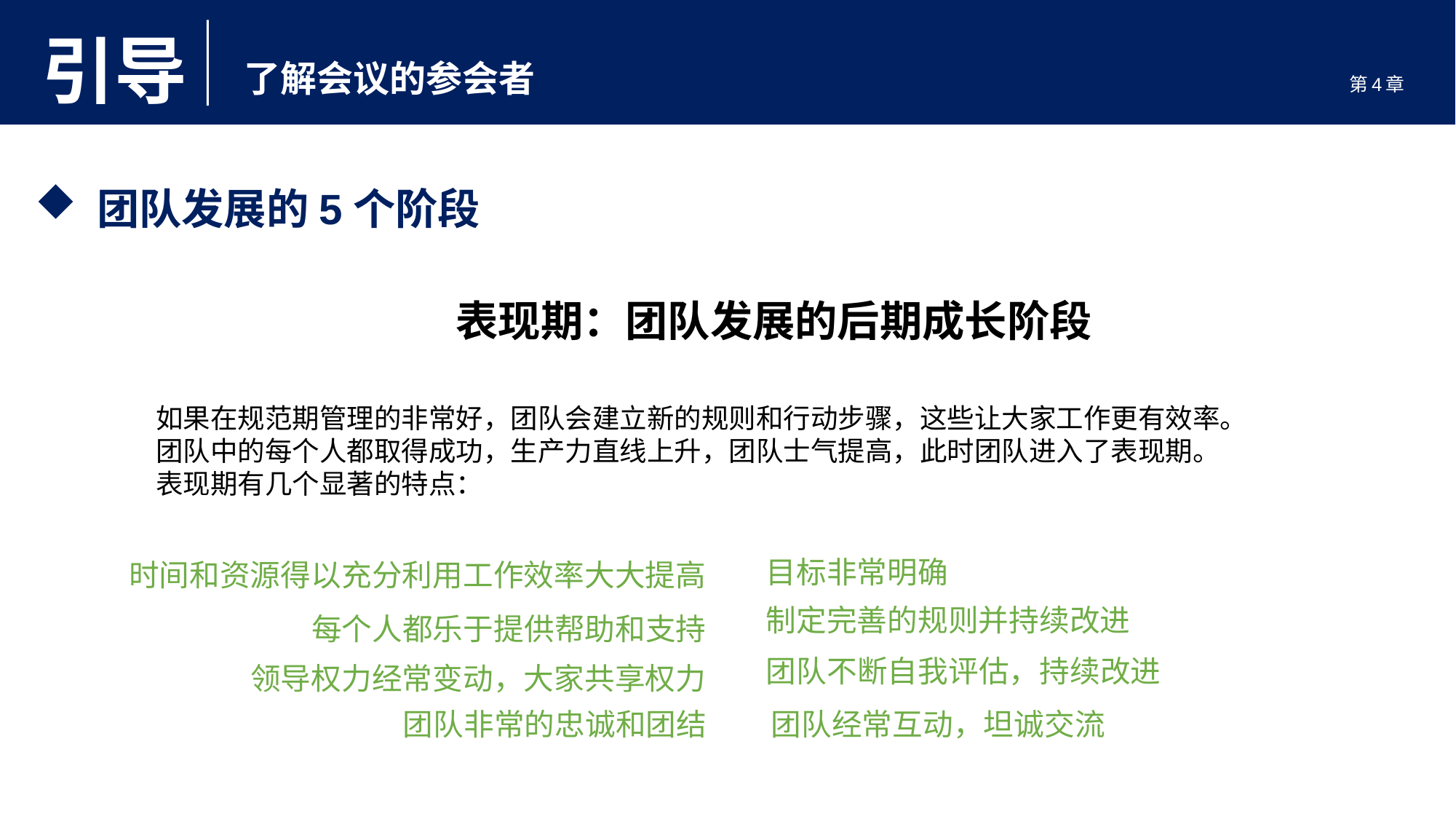

引导

了解会议的参会者
第4章
 团队发展的5个阶段
表现期：团队发展的后期成长阶段
如果在规范期管理的非常好，团队会建立新的规则和行动步骤，这些让大家工作更有效率。
团队中的每个人都取得成功，生产力直线上升，团队士气提高，此时团队进入了表现期。
表现期有几个显著的特点：
目标非常明确
时间和资源得以充分利用工作效率大大提高
制定完善的规则并持续改进
每个人都乐于提供帮助和支持
团队不断自我评估，持续改进
领导权力经常变动，大家共享权力
团队经常互动，坦诚交流
团队非常的忠诚和团结